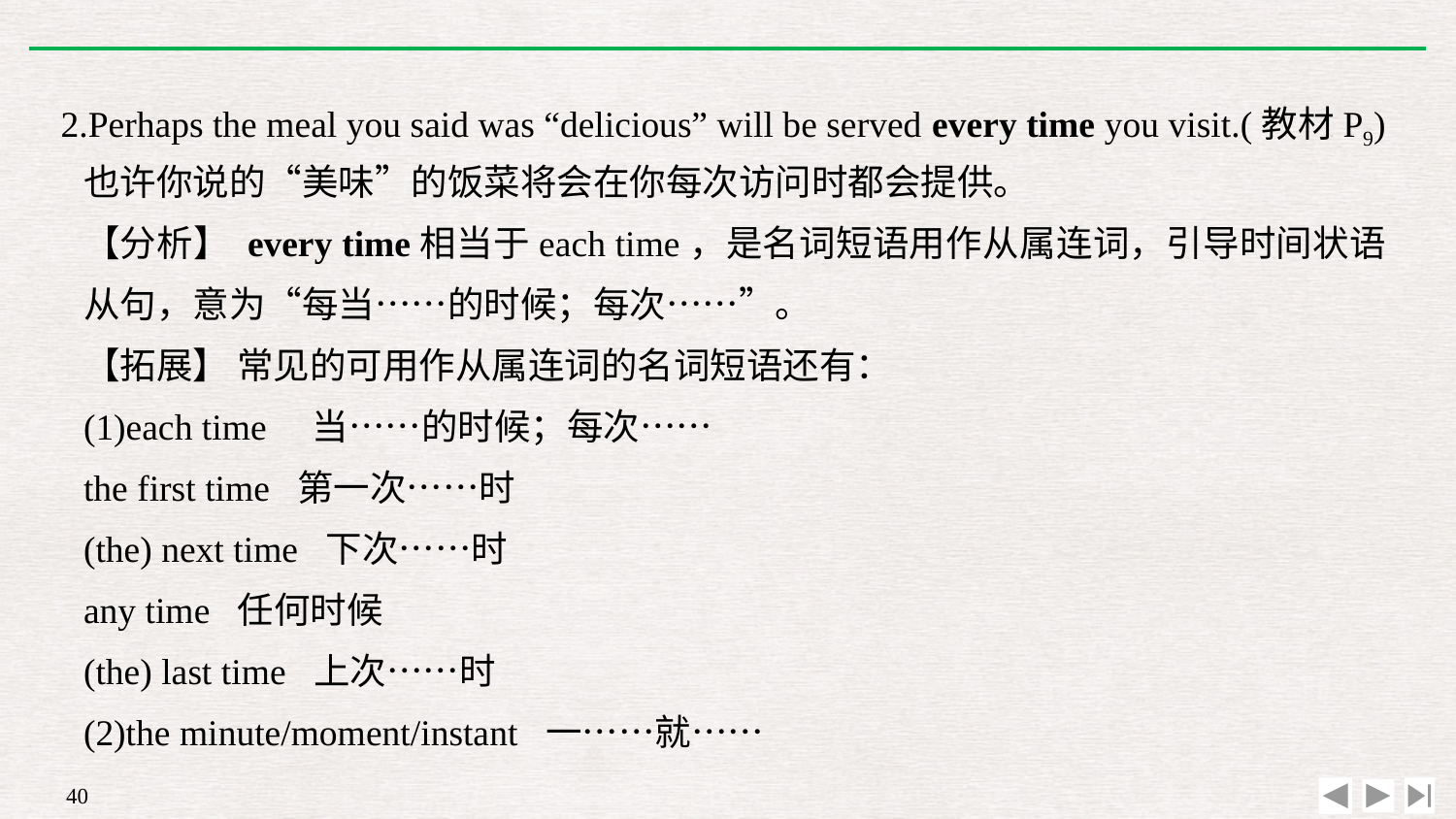

2.Perhaps the meal you said was “delicious” will be served every time you visit.(教材P9)
也许你说的“美味”的饭菜将会在你每次访问时都会提供。
【分析】 every time相当于each time，是名词短语用作从属连词，引导时间状语从句，意为“每当……的时候；每次……”。
【拓展】 常见的可用作从属连词的名词短语还有：
(1)each time　当……的时候；每次……
the first time  第一次……时
(the) next time  下次……时
any time  任何时候
(the) last time  上次……时
(2)the minute/moment/instant  一……就……